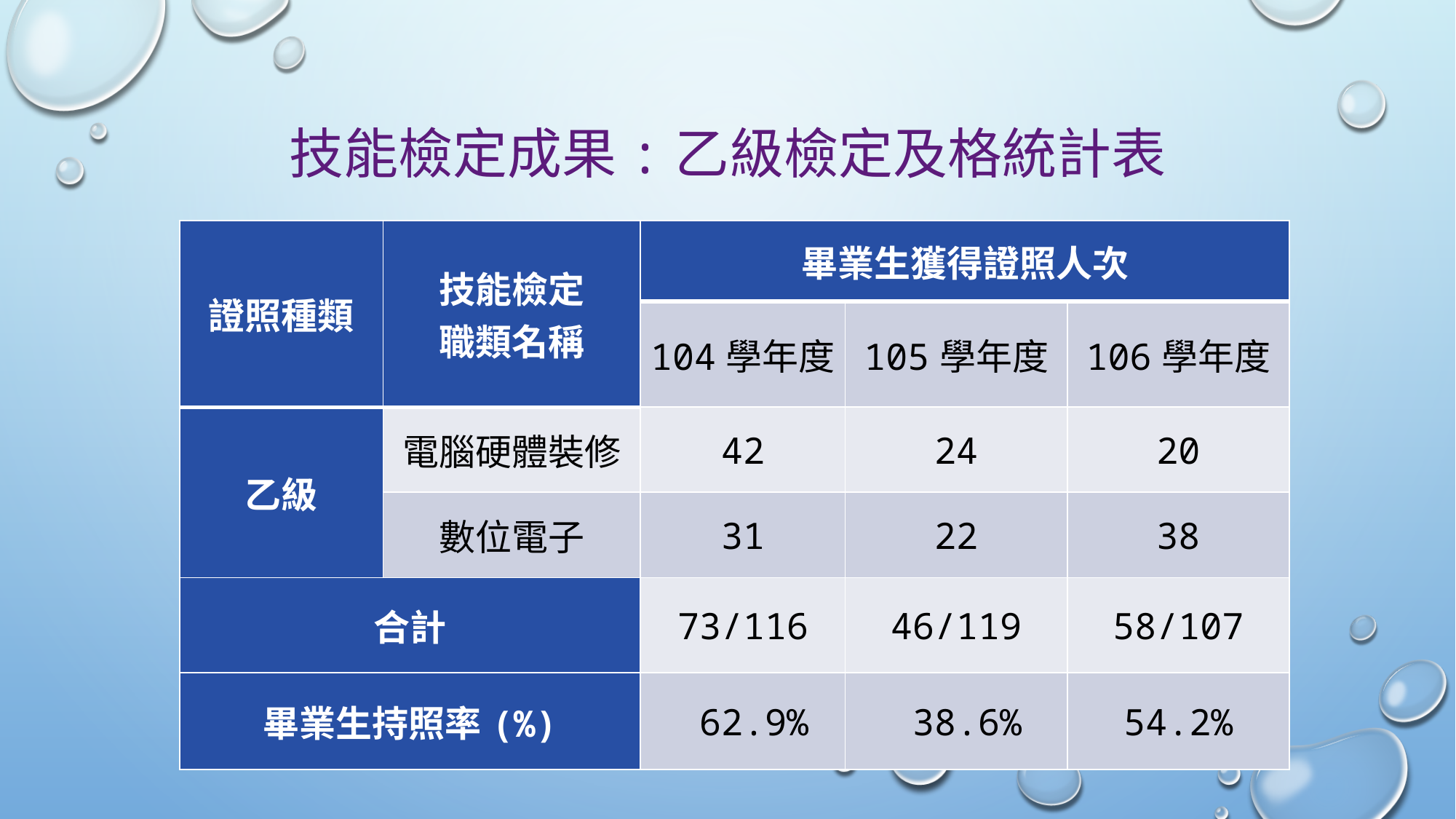

# 技能檢定成果:乙級檢定及格統計表
| 證照種類 | 技能檢定 職類名稱 | 畢業生獲得證照人次 |  |  |
| --- | --- | --- | --- | --- |
|  |  | 104學年度 | 105學年度 | 106學年度 |
| 乙級 | 電腦硬體裝修 | 42 | 24 | 20 |
|  | 數位電子 | 31 | 22 | 38 |
| 合計 |  | 73/116 | 46/119 | 58/107 |
| 畢業生持照率(%) |  | 62.9% | 38.6% | 54.2% |